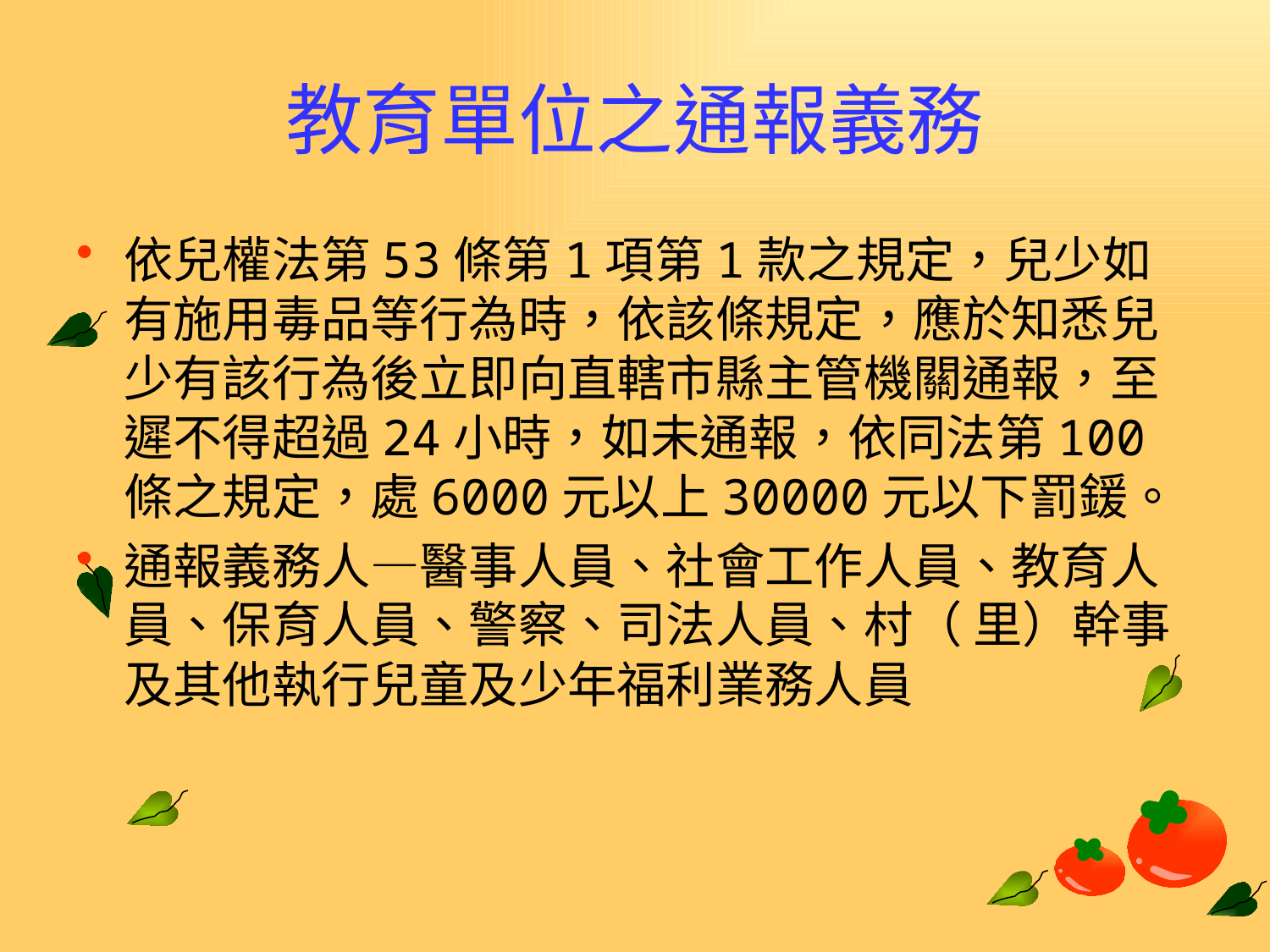

# 教育單位之通報義務
依兒權法第53條第1項第1款之規定，兒少如有施用毒品等行為時，依該條規定，應於知悉兒少有該行為後立即向直轄市縣主管機關通報，至遲不得超過24小時，如未通報，依同法第100條之規定，處6000元以上30000元以下罰鍰。
通報義務人—醫事人員、社會工作人員、教育人員、保育人員、警察、司法人員、村（ 里）幹事及其他執行兒童及少年福利業務人員